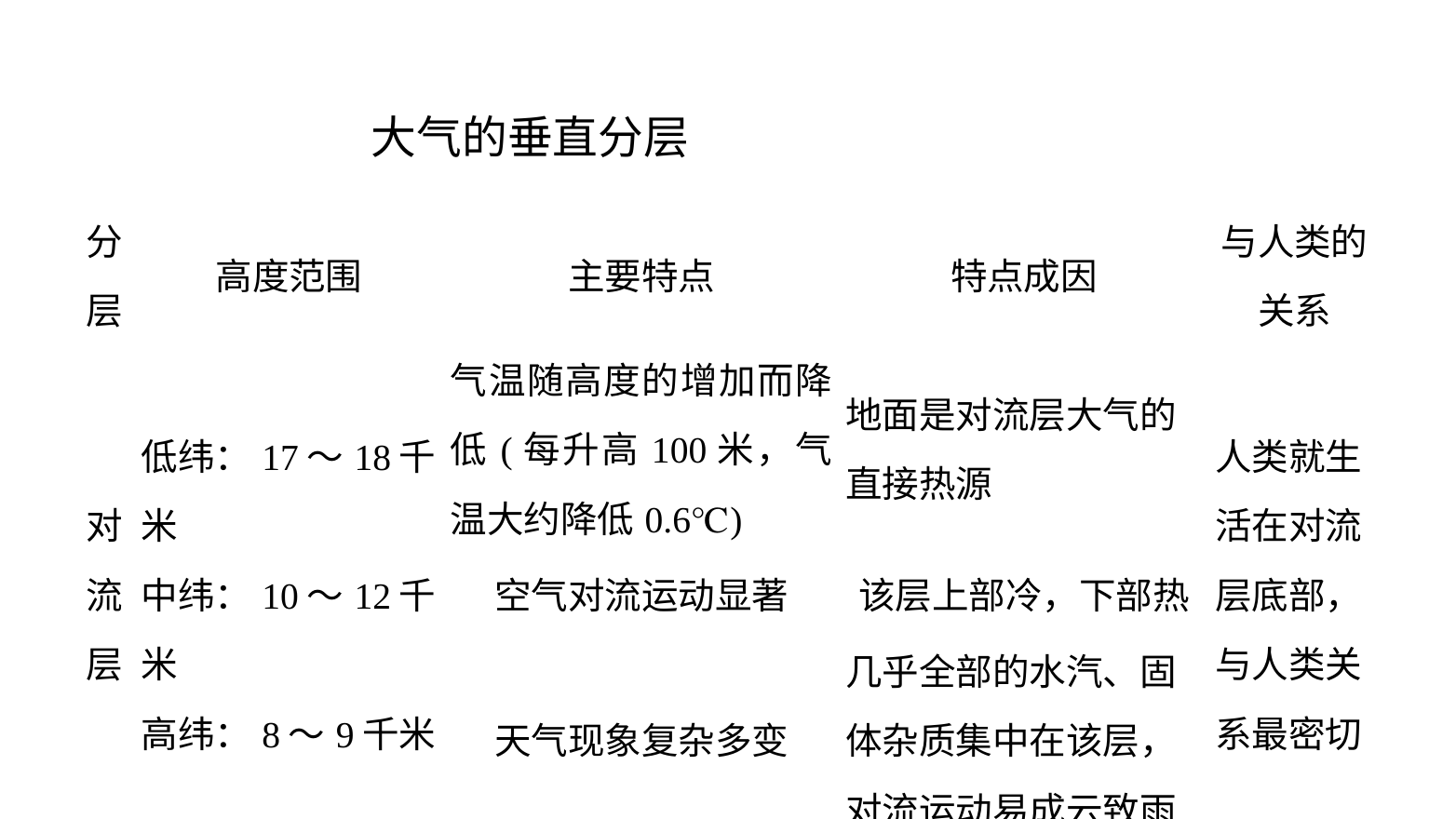

# 大气的垂直分层
| 分层 | 高度范围 | 主要特点 | 特点成因 | 与人类的关系 |
| --- | --- | --- | --- | --- |
| 对流层 | 低纬：17～18千米 中纬：10～12千米 高纬：8～9千米 | 气温随高度的增加而降低(每升高100米，气温大约降低0.6℃) | 地面是对流层大气的直接热源 | 人类就生活在对流层底部，与人类关系最密切 |
|  |  | 空气对流运动显著 | 该层上部冷，下部热 |  |
|  |  | 天气现象复杂多变 | 几乎全部的水汽、固体杂质集中在该层，对流运动易成云致雨 |  |